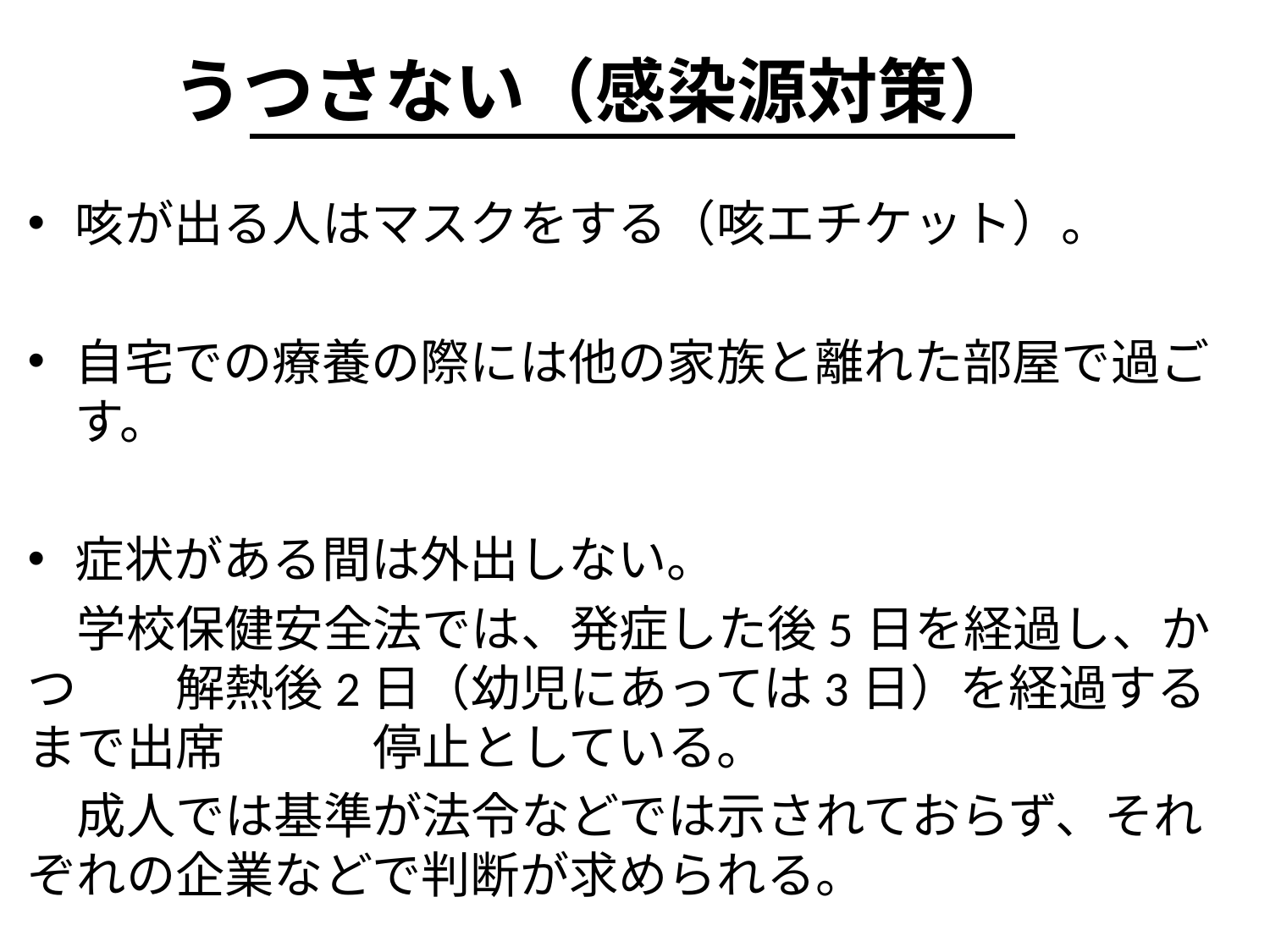

# うつさない（感染源対策）
咳が出る人はマスクをする（咳エチケット）。

自宅での療養の際には他の家族と離れた部屋で過ごす。

症状がある間は外出しない。
　学校保健安全法では、発症した後5日を経過し、かつ　　解熱後2日（幼児にあっては3日）を経過するまで出席　　　停止としている。
　成人では基準が法令などでは示されておらず、それぞれの企業などで判断が求められる。